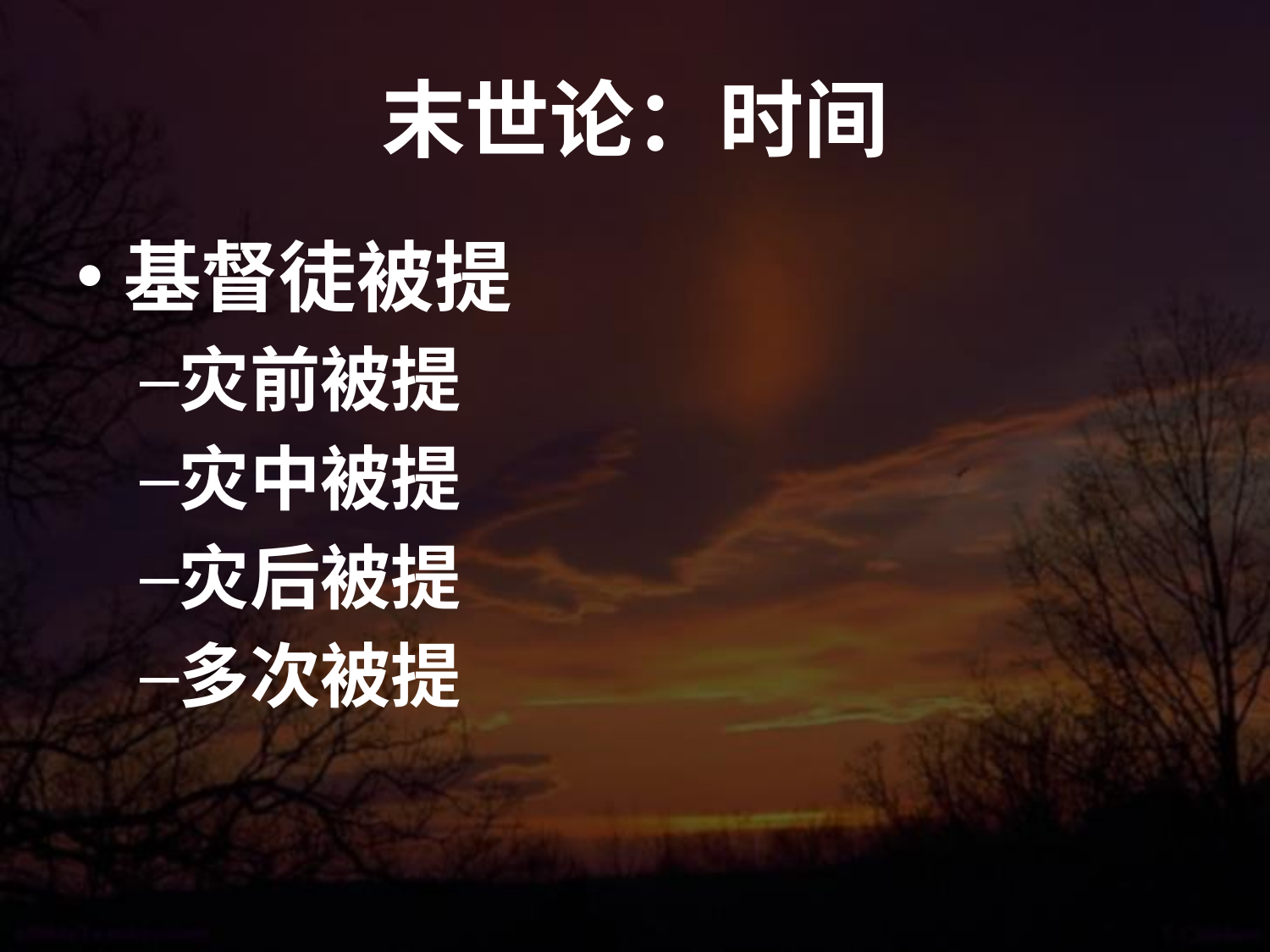

# 末世论：时间
基督徒被提
灾前被提
灾中被提
灾后被提
多次被提